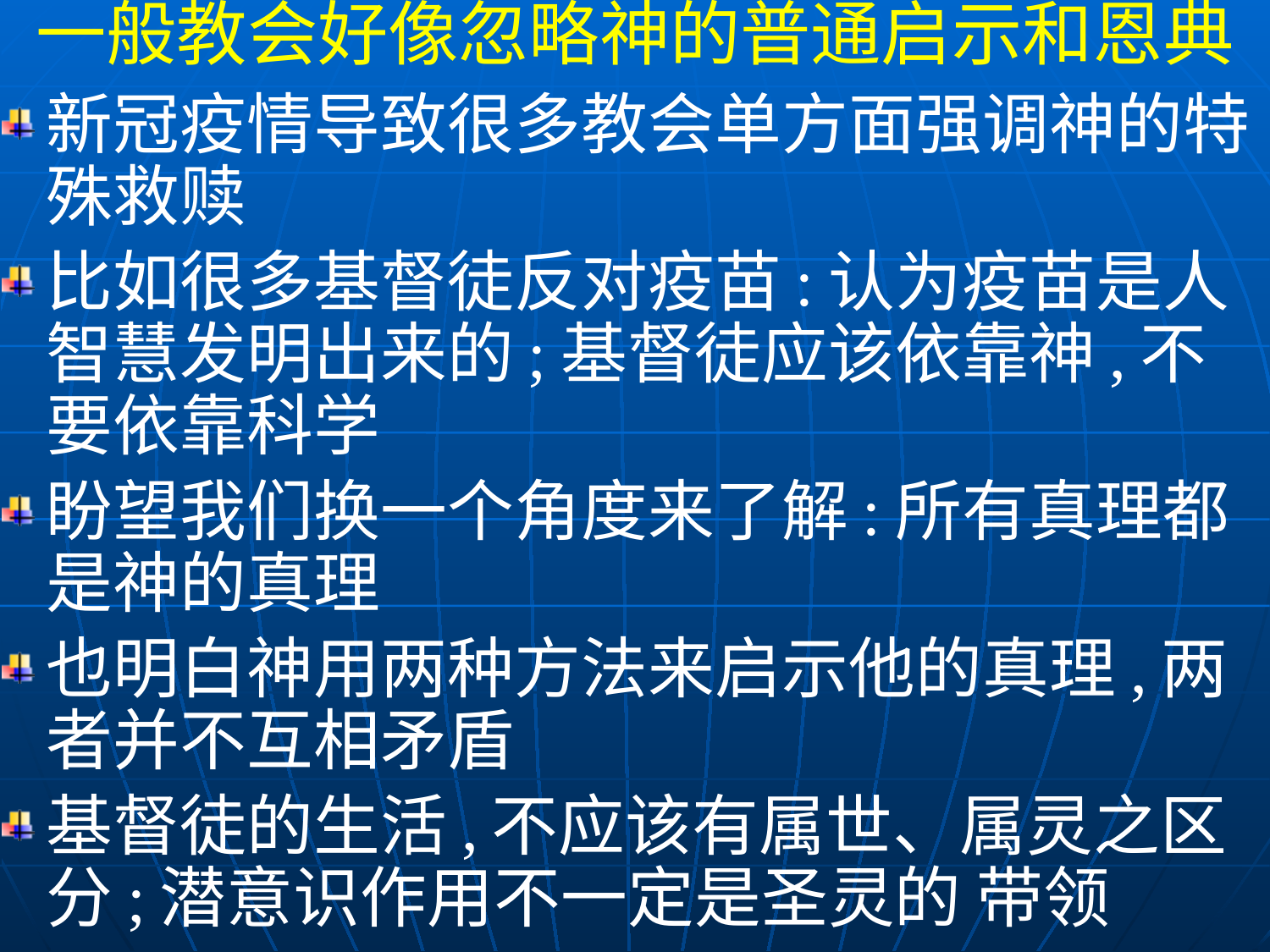

一般教会好像忽略神的普通启示和恩典
新冠疫情导致很多教会单方面强调神的特殊救赎
比如很多基督徒反对疫苗:认为疫苗是人智慧发明出来的;基督徒应该依靠神,不要依靠科学
盼望我们换一个角度来了解:所有真理都是神的真理
也明白神用两种方法来启示他的真理,两者并不互相矛盾
基督徒的生活,不应该有属世、属灵之区分;潜意识作用不一定是圣灵的 带领